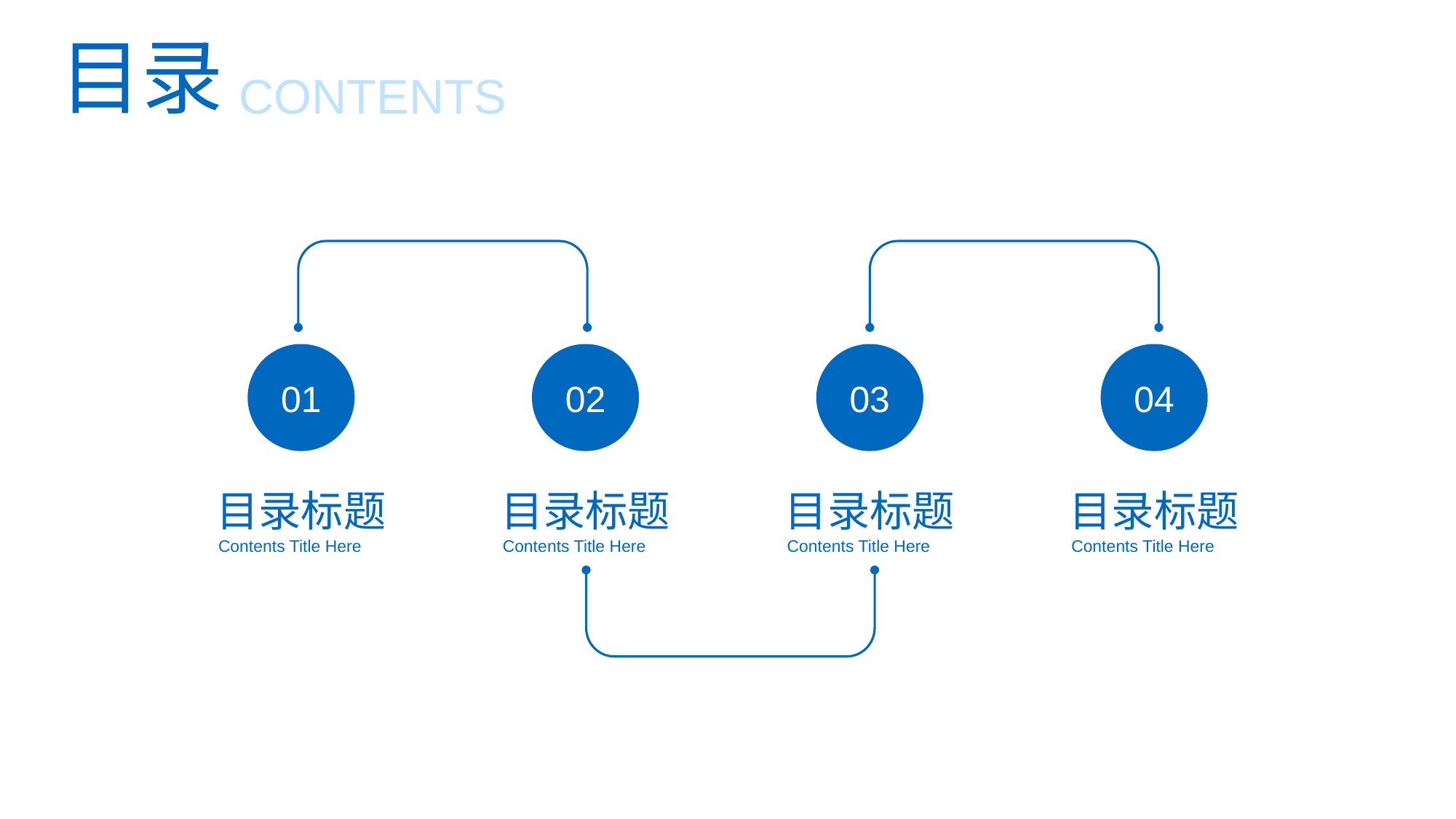

目录
CONTENTS

01
目录标题
Contents Title Here
02
目录标题
Contents Title Here
03
目录标题
Contents Title Here
04
目录标题
Contents Title Here